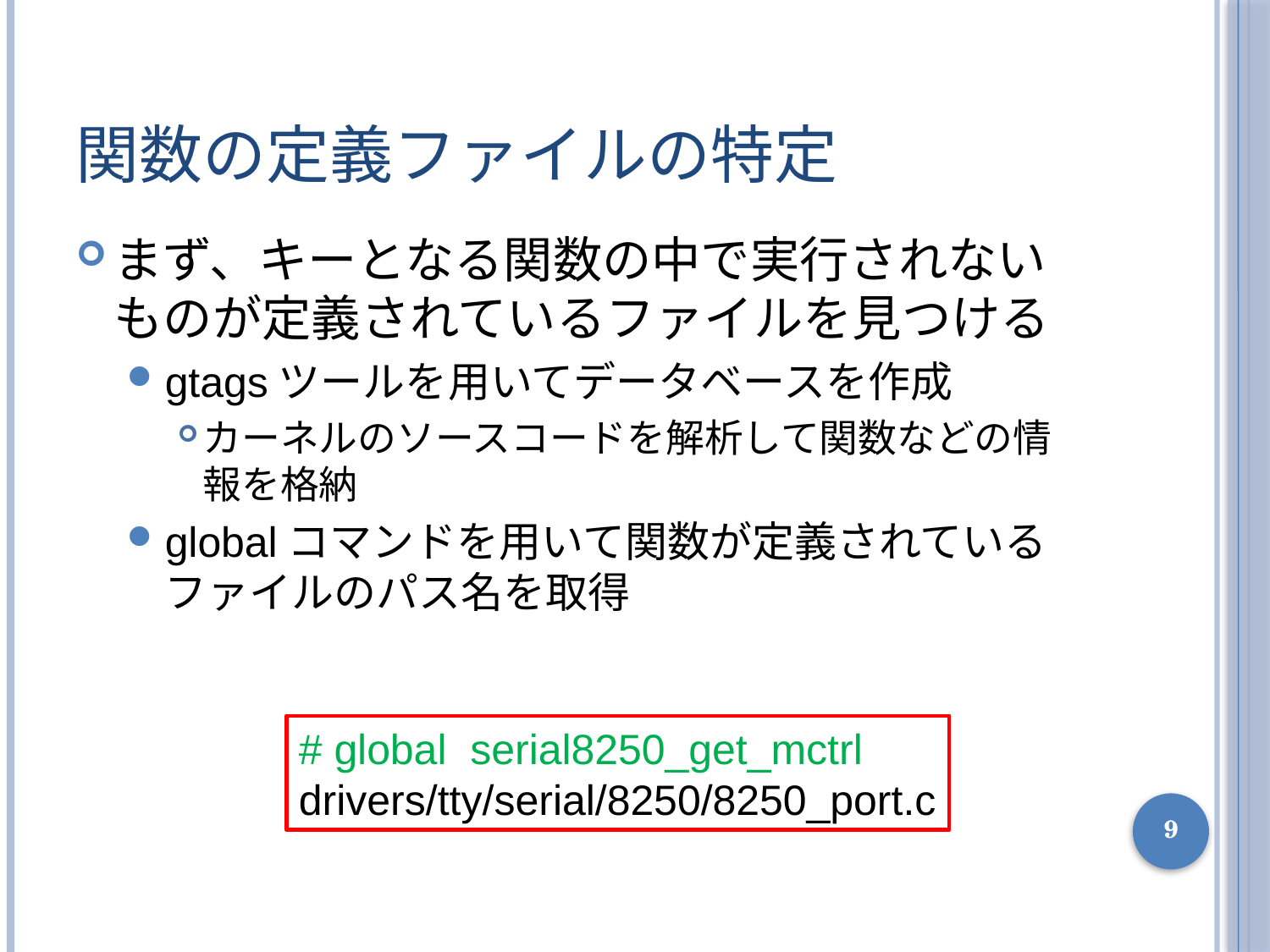

# 関数の定義ファイルの特定
まず、キーとなる関数の中で実行されないものが定義されているファイルを見つける
gtagsツールを用いてデータベースを作成
カーネルのソースコードを解析して関数などの情報を格納
globalコマンドを用いて関数が定義されているファイルのパス名を取得

# global  serial8250_get_mctrl
drivers/tty/serial/8250/8250_port.c
9